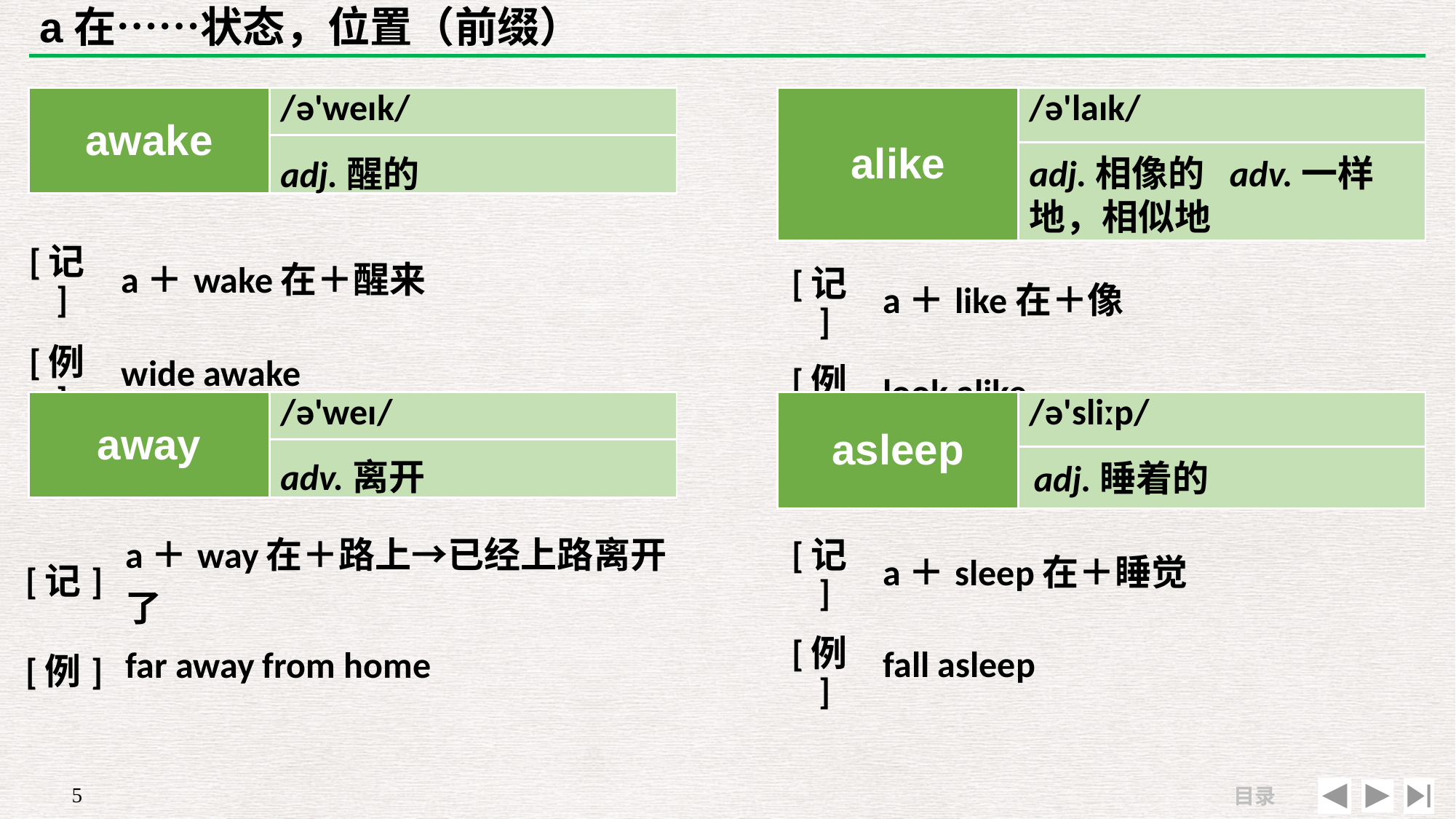

# a在……状态，位置（前缀）

| awake | /ə'weɪk/ |
| --- | --- |
|  |  |
| alike | /ə'laɪk/ |
| --- | --- |
|  |  |
adj.相像的  adv.一样地，相似地
adj.醒的
| [记] | a＋wake在＋醒来 |
| --- | --- |
| [例] | wide awake |
| [记] | a＋like在＋像 |
| --- | --- |
| [例] | look alike |
| away | /ə'weɪ/ |
| --- | --- |
|  |  |
| asleep | /ə'sliːp/ |
| --- | --- |
|  |  |
adv.离开
adj.睡着的
| [记] | a＋way在＋路上→已经上路离开了 |
| --- | --- |
| [例] | far away from home |
| [记] | a＋sleep在＋睡觉 |
| --- | --- |
| [例] | fall asleep |